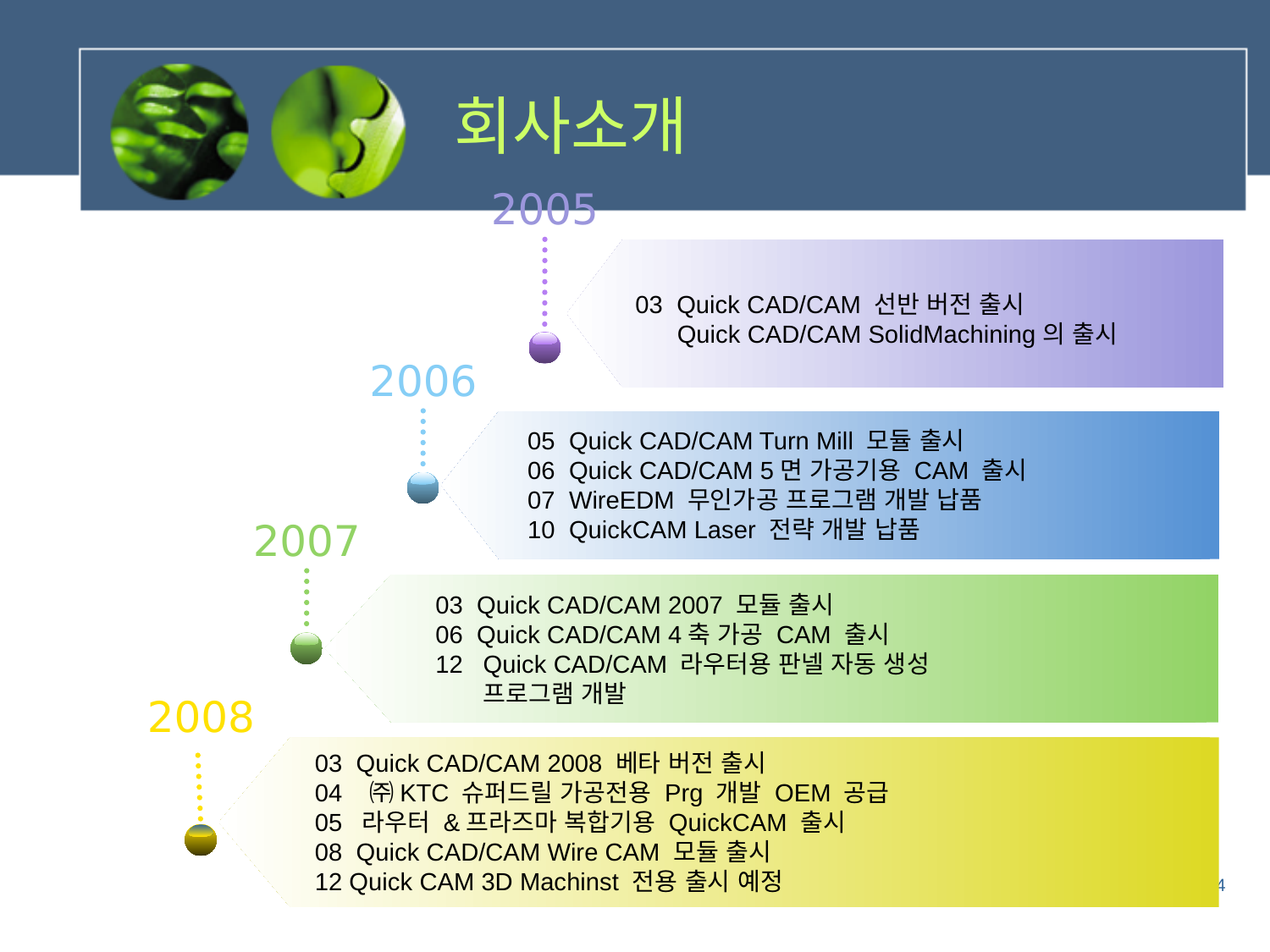

# 회사소개
2005

03  Quick CAD/CAM 선반 버전 출시
      Quick CAD/CAM SolidMachining의 출시

2006

05  Quick CAD/CAM Turn Mill 모듈 출시
06  Quick CAD/CAM 5면 가공기용 CAM 출시
07  WireEDM 무인가공 프로그램 개발 납품
10  QuickCAM Laser 전략 개발 납품

2007

03  Quick CAD/CAM 2007 모듈 출시
06  Quick CAD/CAM 4축 가공 CAM 출시
Quick CAD/CAM 라우터용 판넬 자동 생성
      프로그램 개발

2008

03  Quick CAD/CAM 2008 베타 버전 출시
04   ㈜KTC 슈퍼드릴 가공전용 Prg 개발 OEM 공급
05  라우터 &프라즈마 복합기용 QuickCAM 출시
08  Quick CAD/CAM Wire CAM 모듈 출시
12 Quick CAM 3D Machinst 전용 출시 예정

4